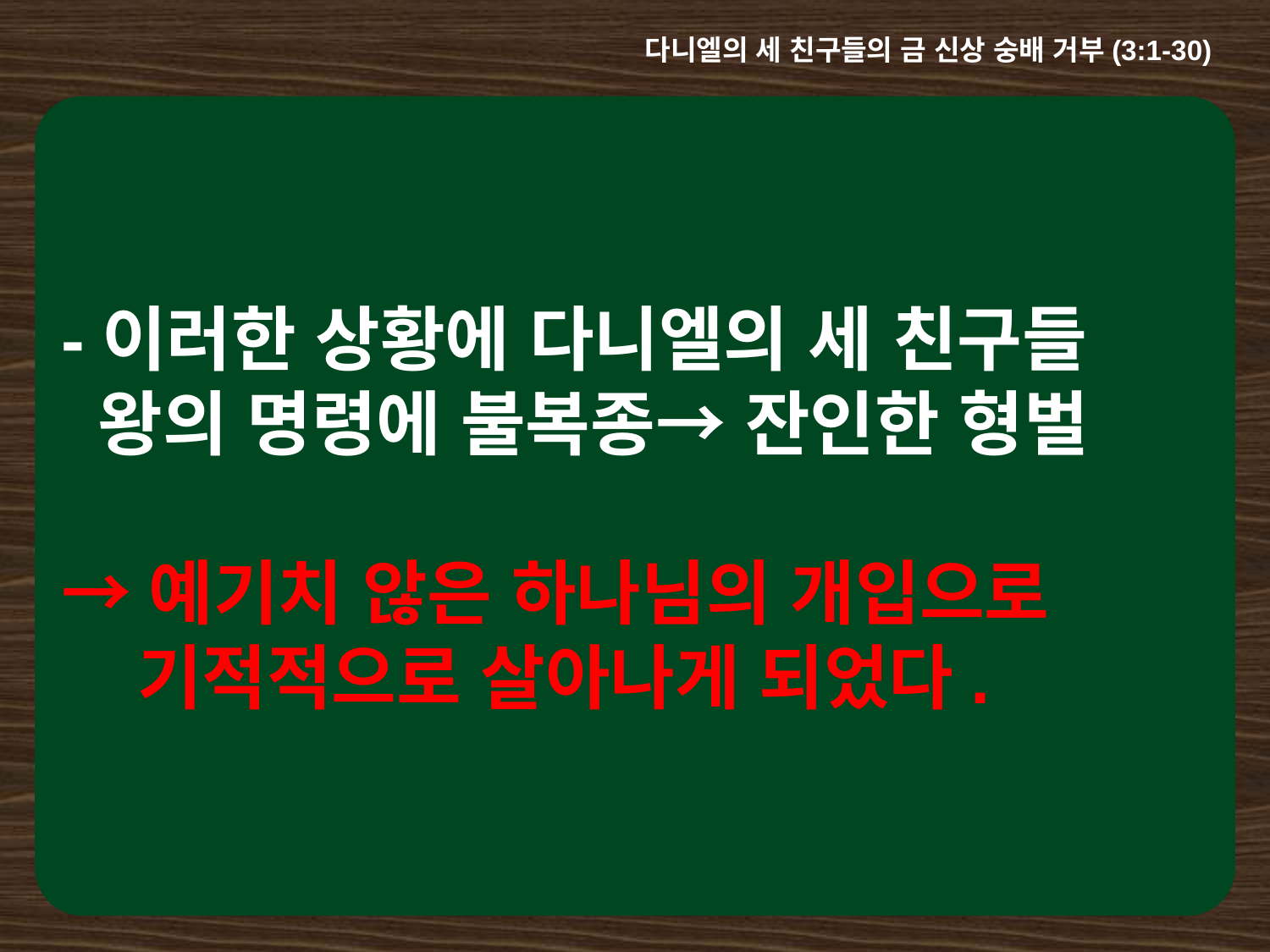

다니엘의 세 친구들의 금 신상 숭배 거부(3:1-30)
-이러한 상황에 다니엘의 세 친구들
 왕의 명령에 불복종→ 잔인한 형벌

→예기치 않은 하나님의 개입으로
   기적적으로 살아나게 되었다.